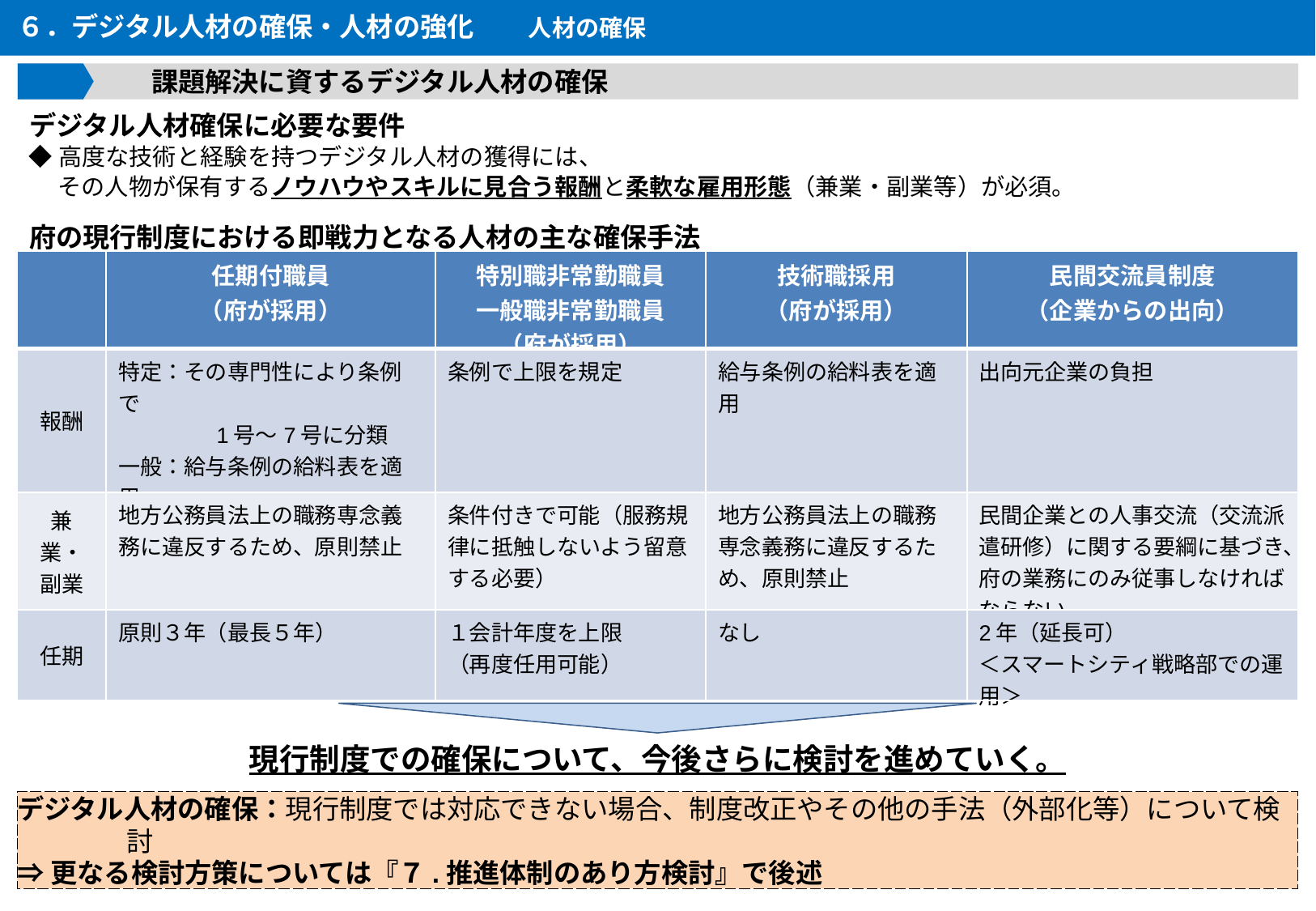

６．デジタル人材の確保・人材の強化　　人材の確保

　　　　　課題解決に資するデジタル人材の確保
デジタル人材確保に必要な要件
◆高度な技術と経験を持つデジタル人材の獲得には、
　 その人物が保有するノウハウやスキルに見合う報酬と柔軟な雇用形態（兼業・副業等）が必須。
府の現行制度における即戦力となる人材の主な確保手法
|  | 任期付職員 （府が採用） | 特別職非常勤職員 一般職非常勤職員 （府が採用） | 技術職採用 （府が採用） | 民間交流員制度 （企業からの出向） |
| --- | --- | --- | --- | --- |
| 報酬 | 特定：その専門性により条例で 　　　　 1号～7号に分類 一般：給与条例の給料表を適用 | 条例で上限を規定 | 給与条例の給料表を適用 | 出向元企業の負担 |
| 兼業・ 副業 | 地方公務員法上の職務専念義務に違反するため、原則禁止 | 条件付きで可能（服務規律に抵触しないよう留意する必要） | 地方公務員法上の職務専念義務に違反するため、原則禁止 | 民間企業との人事交流（交流派遣研修）に関する要綱に基づき、府の業務にのみ従事しなければならない |
| 任期 | 原則３年（最長５年） | １会計年度を上限 （再度任用可能） | なし | 2年（延長可） ＜スマートシティ戦略部での運用＞ |

現行制度での確保について、今後さらに検討を進めていく。
デジタル人材の確保：現行制度では対応できない場合、制度改正やその他の手法（外部化等）について検討
⇒更なる検討方策については『７.推進体制のあり方検討』で後述
30